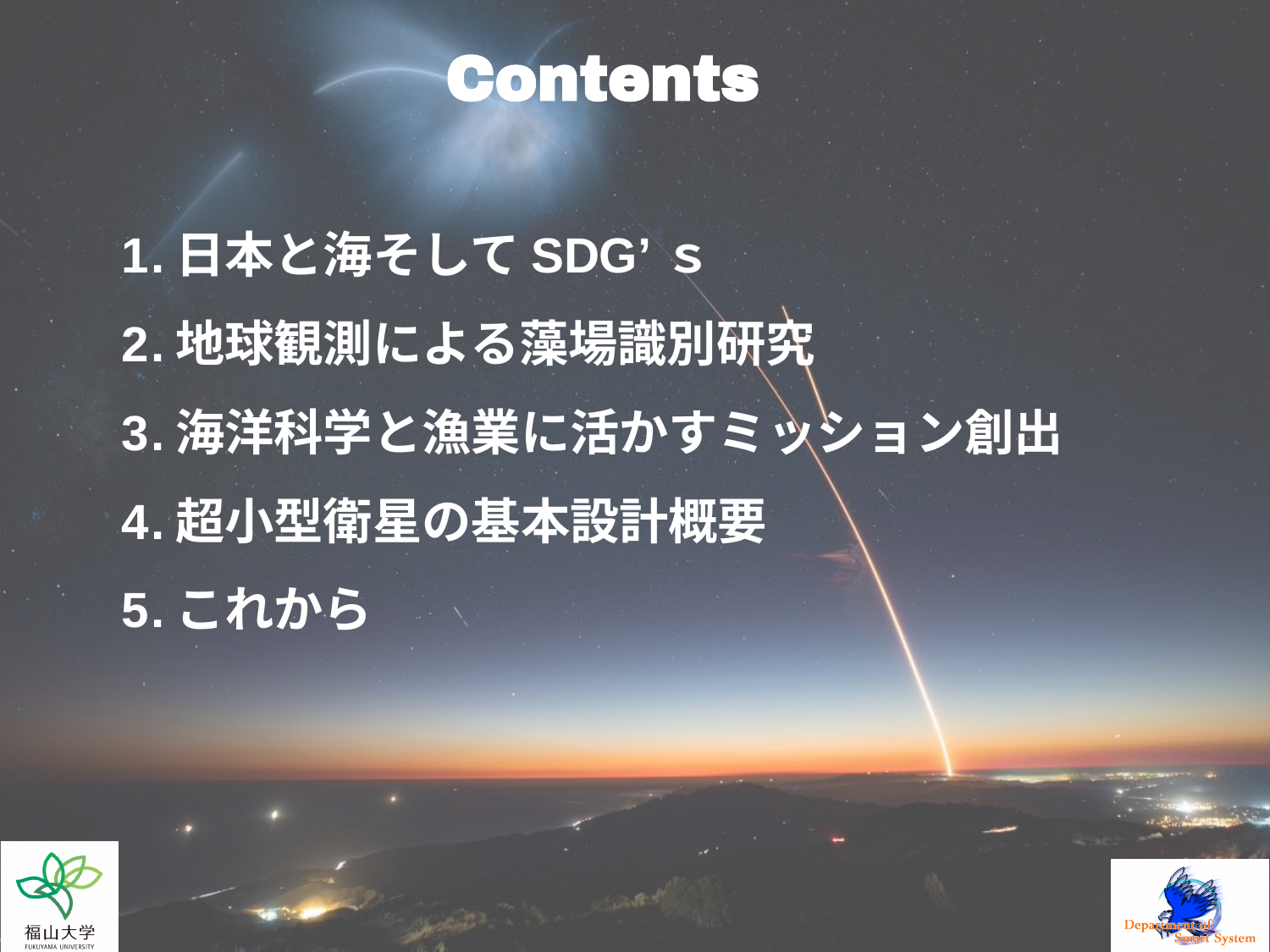

Contents
日本と海そしてSDG’ｓ
地球観測による藻場識別研究
海洋科学と漁業に活かすミッション創出
超小型衛星の基本設計概要
これから